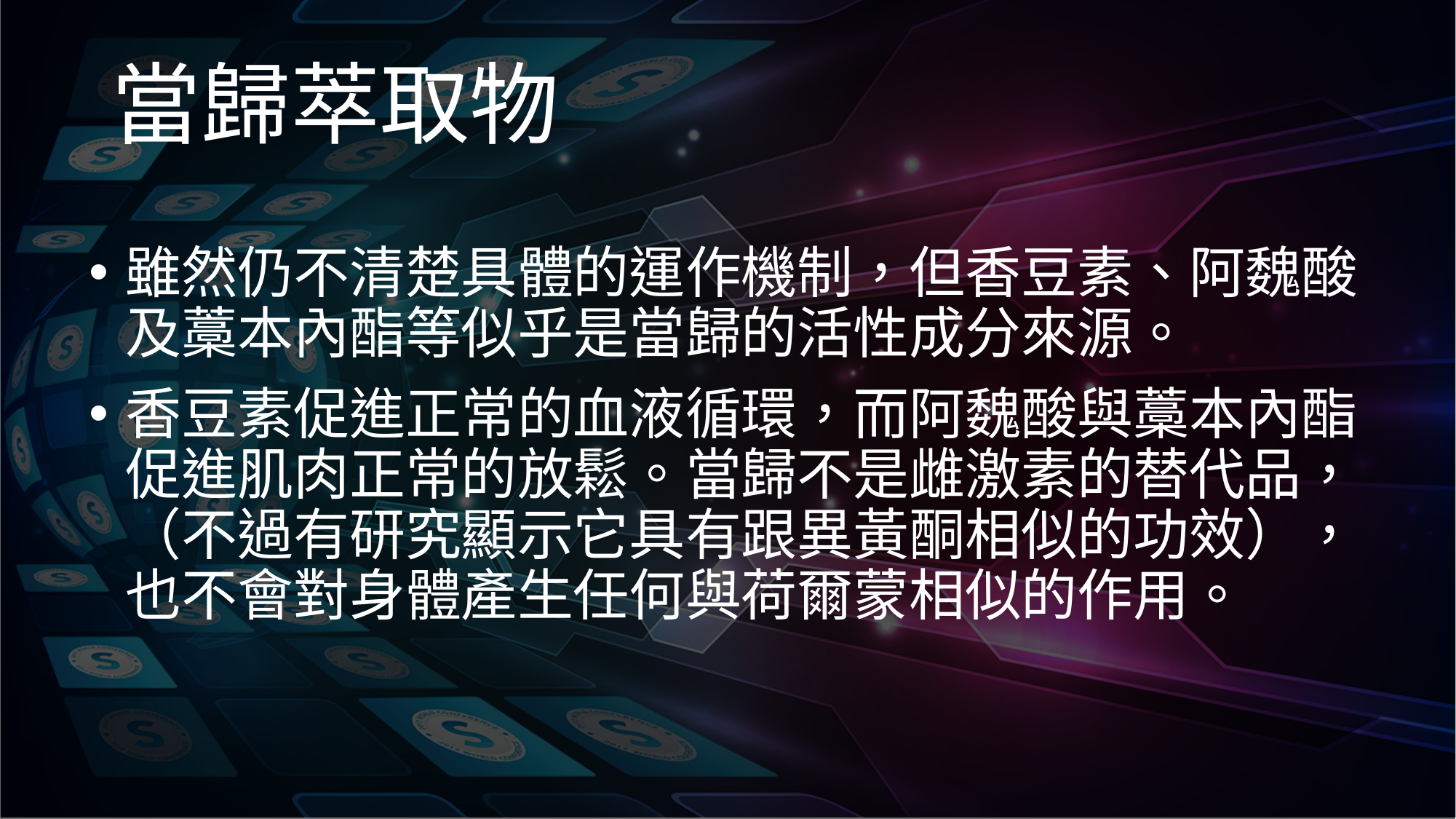

# 當歸萃取物
雖然仍不清楚具體的運作機制，但香豆素、阿魏酸及藁本內酯等似乎是當歸的活性成分來源。
香豆素促進正常的血液循環，而阿魏酸與藁本內酯促進肌肉正常的放鬆。當歸不是雌激素的替代品，（不過有研究顯示它具有跟異黃酮相似的功效），也不會對身體產生任何與荷爾蒙相似的作用。